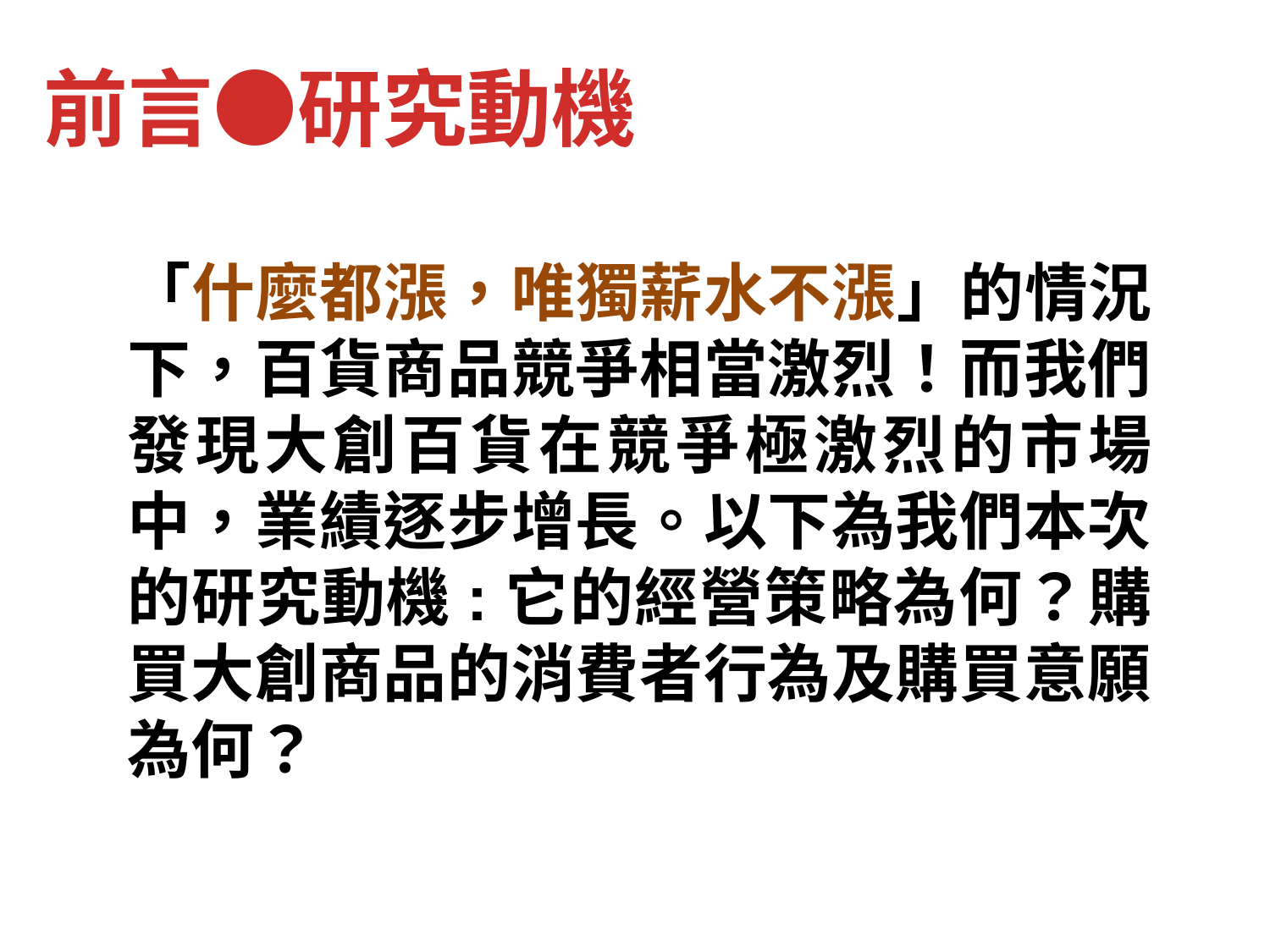

# 前言●研究動機
「什麼都漲，唯獨薪水不漲」的情況下，百貨商品競爭相當激烈！而我們發現大創百貨在競爭極激烈的市場中，業績逐步增長。以下為我們本次的研究動機:它的經營策略為何？購買大創商品的消費者行為及購買意願為何？